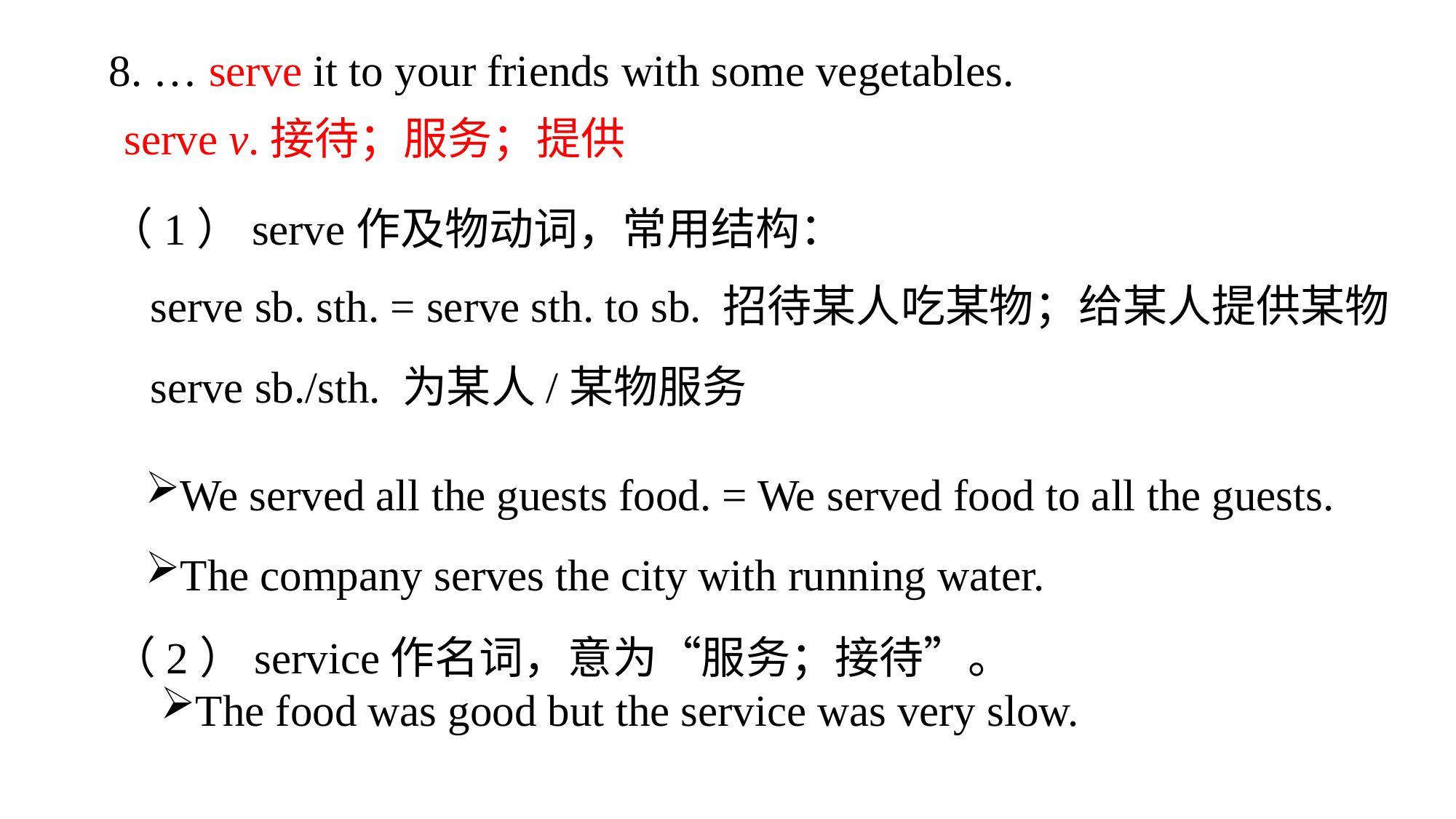

8. … serve it to your friends with some vegetables.
serve v.接待；服务；提供
（1）serve作及物动词，常用结构：
serve sb. sth. = serve sth. to sb. 招待某人吃某物；给某人提供某物
serve sb./sth. 为某人/某物服务
We served all the guests food. = We served food to all the guests.
The company serves the city with running water.
（2）service作名词，意为“服务；接待”。
The food was good but the service was very slow.